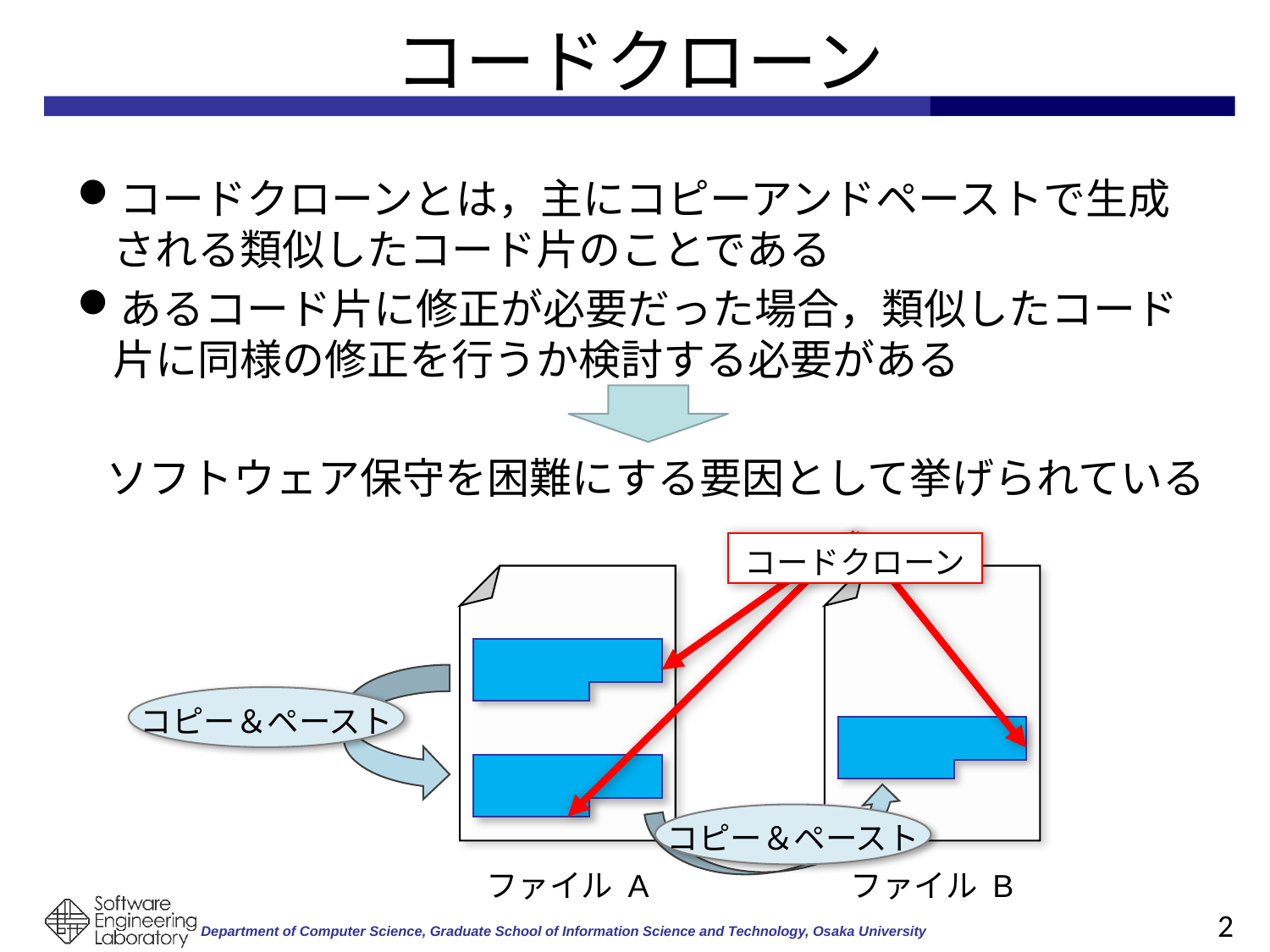

# コードクローン
コードクローンとは，主にコピーアンドペーストで生成　される類似したコード片のことである
あるコード片に修正が必要だった場合，類似したコード片に同様の修正を行うか検討する必要がある

  ソフトウェア保守を困難にする要因として挙げられている

コードクローン

ファイル A
ファイル B

コピー＆ペースト

コピー＆ペースト
2